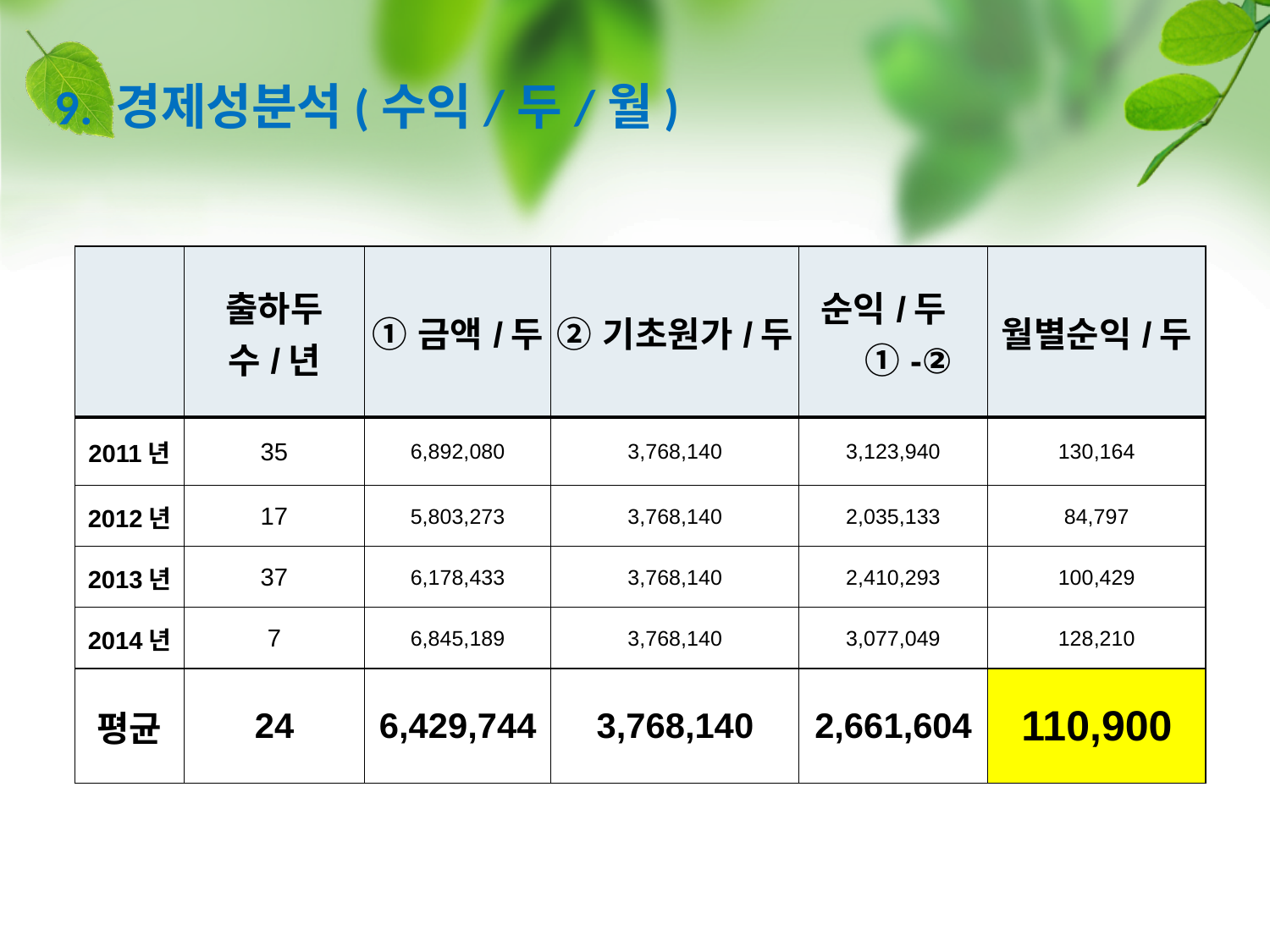

# 9. 경제성분석(수익/두/월)
|  | 출하두수/년 | ①금액/두 | ②기초원가/두 | 순익/두 ①-② | 월별순익/두 |
| --- | --- | --- | --- | --- | --- |
| 2011년 | 35 | 6,892,080 | 3,768,140 | 3,123,940 | 130,164 |
| 2012년 | 17 | 5,803,273 | 3,768,140 | 2,035,133 | 84,797 |
| 2013년 | 37 | 6,178,433 | 3,768,140 | 2,410,293 | 100,429 |
| 2014년 | 7 | 6,845,189 | 3,768,140 | 3,077,049 | 128,210 |
| 평균 | 24 | 6,429,744 | 3,768,140 | 2,661,604 | 110,900 |